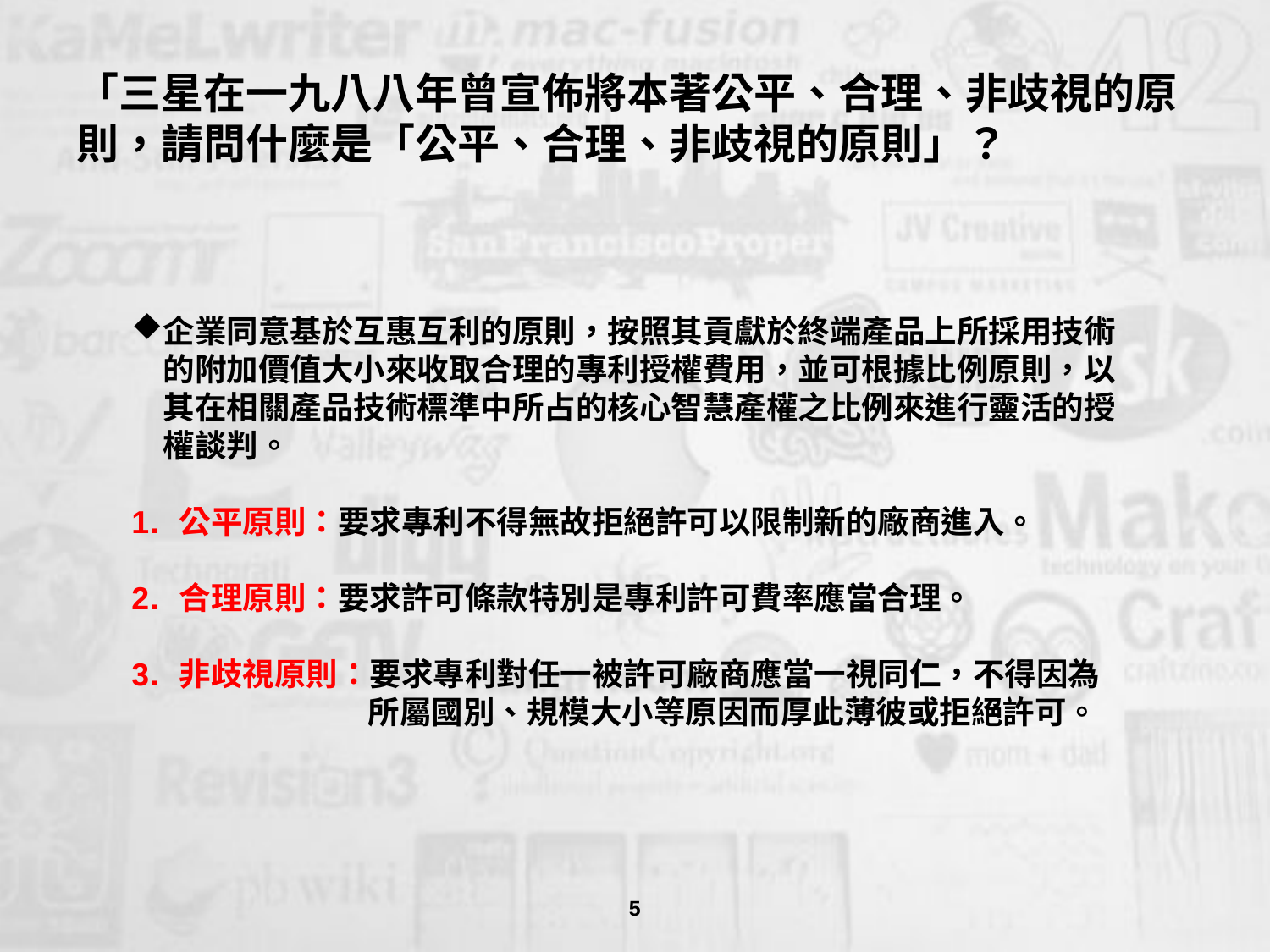

# 「三星在一九八八年曾宣佈將本著公平、合理、非歧視的原則，請問什麼是「公平、合理、非歧視的原則」？

企業同意基於互惠互利的原則，按照其貢獻於終端產品上所採用技術
　的附加價值大小來收取合理的專利授權費用，並可根據比例原則，以
　其在相關產品技術標準中所占的核心智慧產權之比例來進行靈活的授
　權談判。

公平原則：要求專利不得無故拒絕許可以限制新的廠商進入。

合理原則：要求許可條款特別是專利許可費率應當合理。

非歧視原則：要求專利對任一被許可廠商應當一視同仁，不得因為
　　　　　　　  所屬國別、規模大小等原因而厚此薄彼或拒絕許可。

5